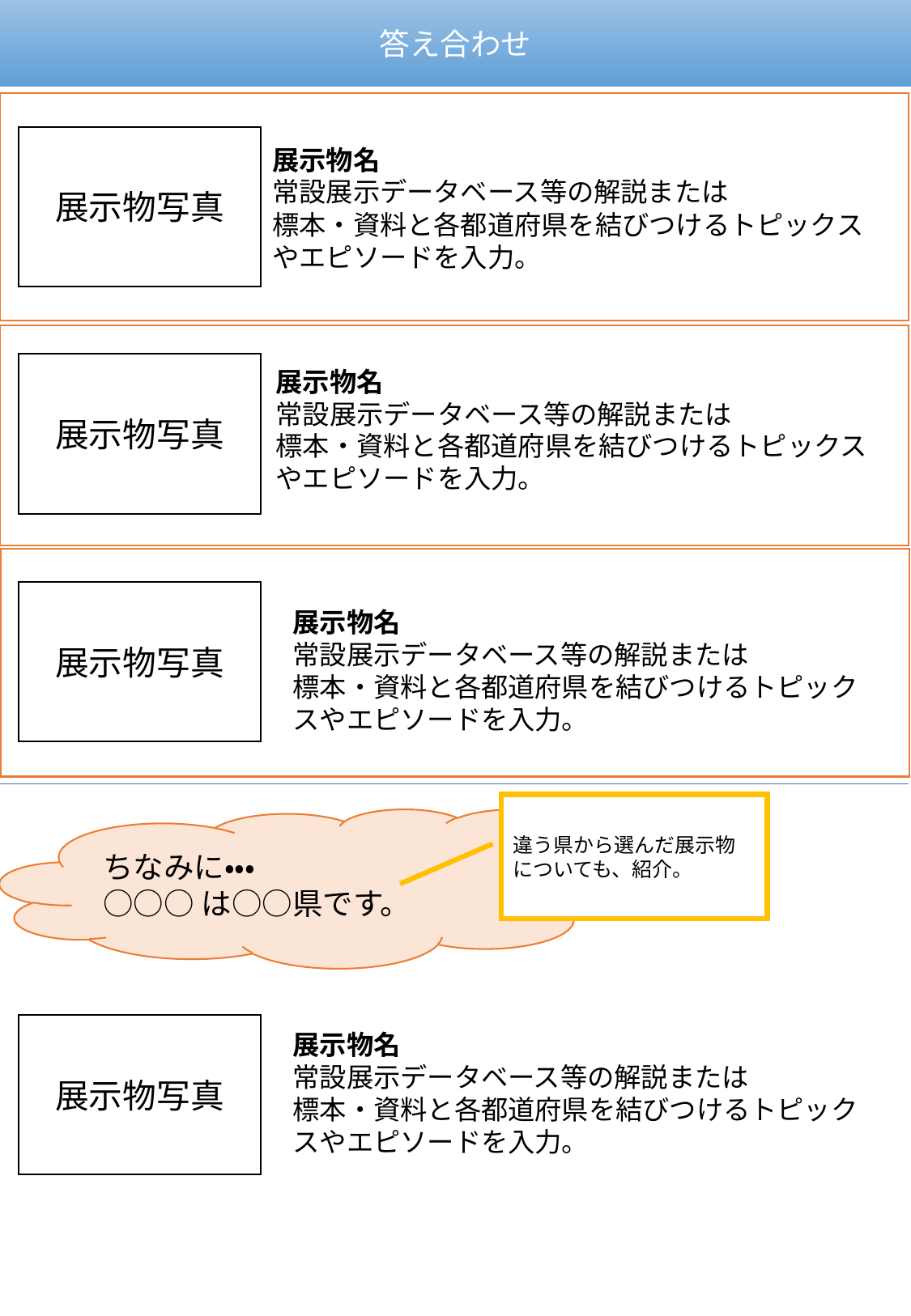

答え合わせ

展示物写真
展示物名
常設展示データベース等の解説または
標本・資料と各都道府県を結びつけるトピックスやエピソードを入力。

展示物写真
展示物名
常設展示データベース等の解説または
標本・資料と各都道府県を結びつけるトピックスやエピソードを入力。

展示物写真
展示物名
常設展示データベース等の解説または
標本・資料と各都道府県を結びつけるトピックスやエピソードを入力。
違う県から選んだ展示物についても、紹介。
ちなみに・・・
○○○は○○県です。
展示物写真
展示物名
常設展示データベース等の解説または
標本・資料と各都道府県を結びつけるトピックスやエピソードを入力。